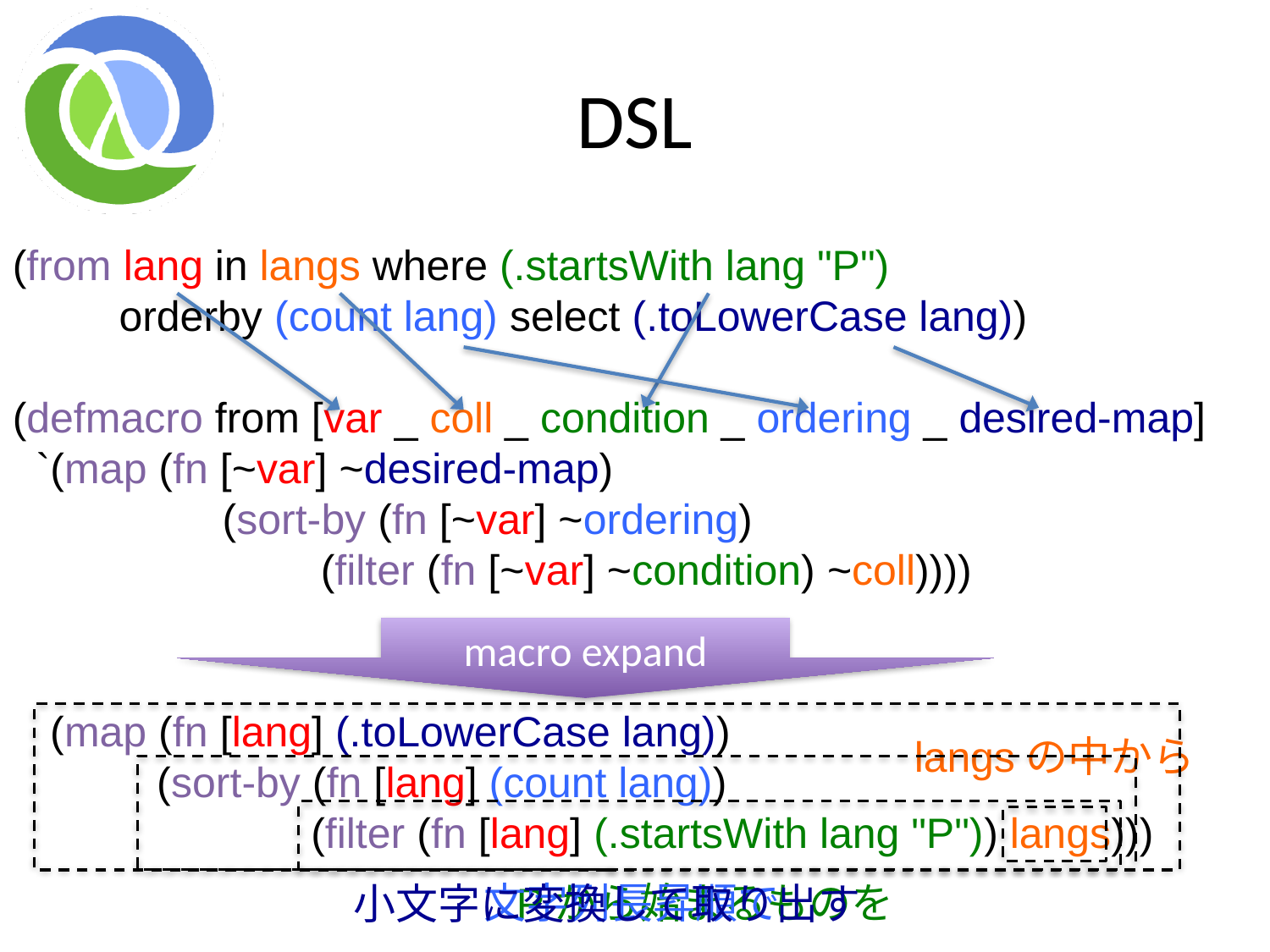

# DSL
(from lang in langs where (.startsWith lang "P")
         orderby (count lang) select (.toLowerCase lang))

(defmacro from [var _ coll _ condition _ ordering _ desired-map]
  `(map (fn [~var] ~desired-map)
	       (sort-by (fn [~var] ~ordering)
                          (filter (fn [~var] ~condition) ~coll))))

macro expand
(map (fn [lang] (.toLowerCase lang))
         (sort-by (fn [lang] (count lang))
                      (filter (fn [lang] (.startsWith lang "P")) langs)))

小文字に変換して取り出す
langsの中から

文字列長昇順で

Pから始まるものを